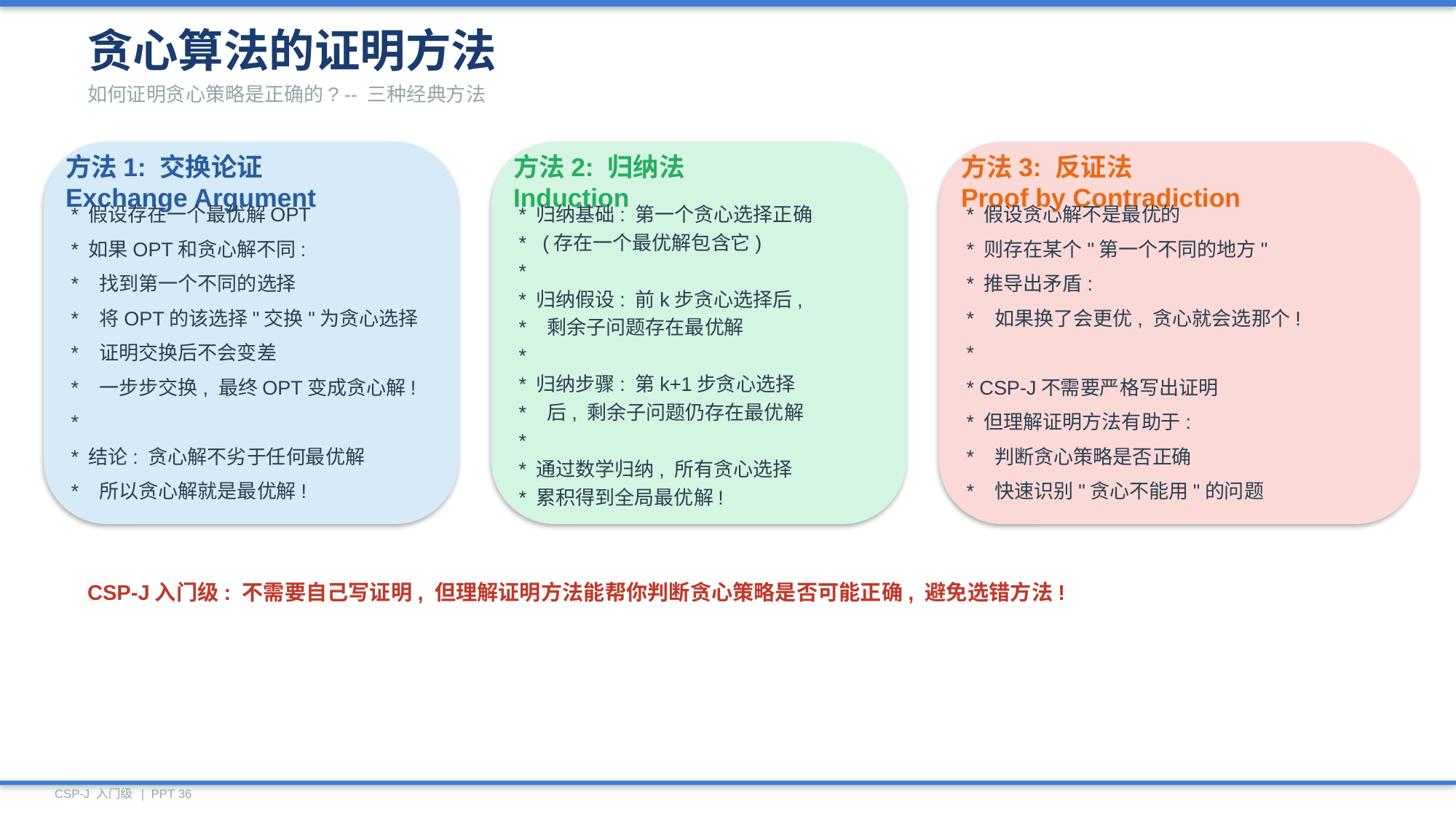

贪心算法的证明方法
如何证明贪心策略是正确的? -- 三种经典方法

方法1: 交换论证
Exchange Argument
方法2: 归纳法
Induction
方法3: 反证法
Proof by Contradiction
* 假设存在一个最优解OPT
* 归纳基础: 第一个贪心选择正确
* 假设贪心解不是最优的
*   (存在一个最优解包含它)
* 如果OPT和贪心解不同:
* 则存在某个"第一个不同的地方"
*
*   找到第一个不同的选择
* 推导出矛盾:
* 归纳假设: 前k步贪心选择后,
*   将OPT的该选择"交换"为贪心选择
*   如果换了会更优, 贪心就会选那个!
*   剩余子问题存在最优解
*   证明交换后不会变差
*
*
* 归纳步骤: 第k+1步贪心选择
*   一步步交换, 最终OPT变成贪心解!
* CSP-J不需要严格写出证明
*   后, 剩余子问题仍存在最优解
*
* 但理解证明方法有助于:
*
* 结论: 贪心解不劣于任何最优解
*   判断贪心策略是否正确
* 通过数学归纳, 所有贪心选择
*   所以贪心解就是最优解!
*   快速识别"贪心不能用"的问题
* 累积得到全局最优解!
CSP-J入门级: 不需要自己写证明, 但理解证明方法能帮你判断贪心策略是否可能正确, 避免选错方法!

CSP-J 入门级  |  PPT 36